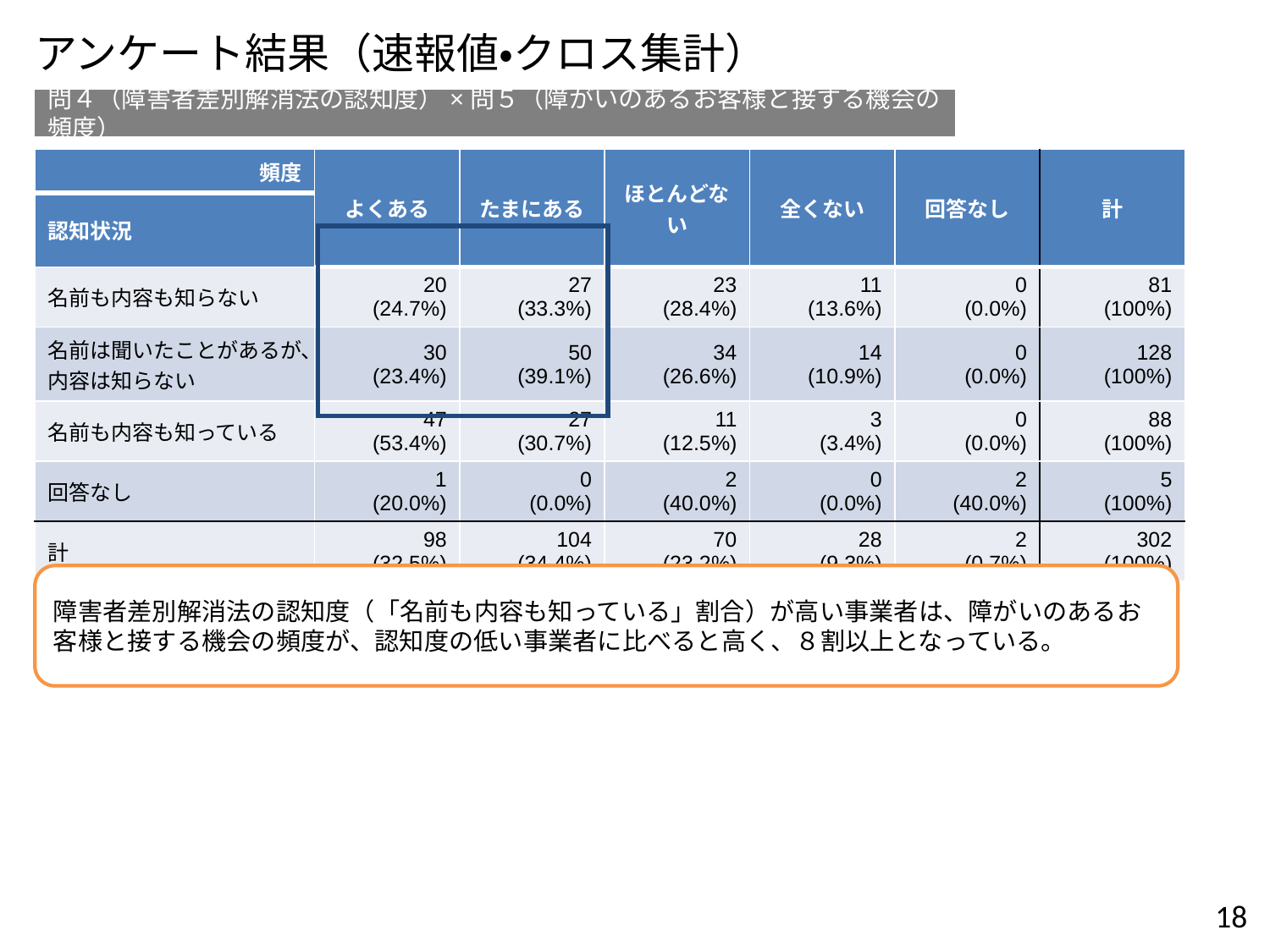

アンケート結果（速報値・クロス集計）

問４（障害者差別解消法の認知度）×問５（障がいのあるお客様と接する機会の頻度）
| 頻度 | よくある | たまにある | ほとんどない | 全くない | 回答なし | 計 |
| --- | --- | --- | --- | --- | --- | --- |
| 認知状況 |  |  |  |  |  |  |
| 名前も内容も知らない | 20 (24.7%) | 27 (33.3%) | 23 (28.4%) | 11 (13.6%) | 0 (0.0%) | 81 (100%) |
| 名前は聞いたことがあるが、内容は知らない | 30 (23.4%) | 50 (39.1%) | 34 (26.6%) | 14 (10.9%) | 0 (0.0%) | 128 (100%) |
| 名前も内容も知っている | 47 (53.4%) | 27 (30.7%) | 11 (12.5%) | 3 (3.4%) | 0 (0.0%) | 88 (100%) |
| 回答なし | 1 (20.0%) | 0 (0.0%) | 2 (40.0%) | 0 (0.0%) | 2 (40.0%) | 5 (100%) |
| 計 | 98 (32.5%) | 104 (34.4%) | 70 (23.2%) | 28 (9.3%) | 2 (0.7%) | 302 (100%) |
|  |
| --- |
障害者差別解消法の認知度（「名前も内容も知っている」割合）が高い事業者は、障がいのあるお客様と接する機会の頻度が、認知度の低い事業者に比べると高く、８割以上となっている。
18